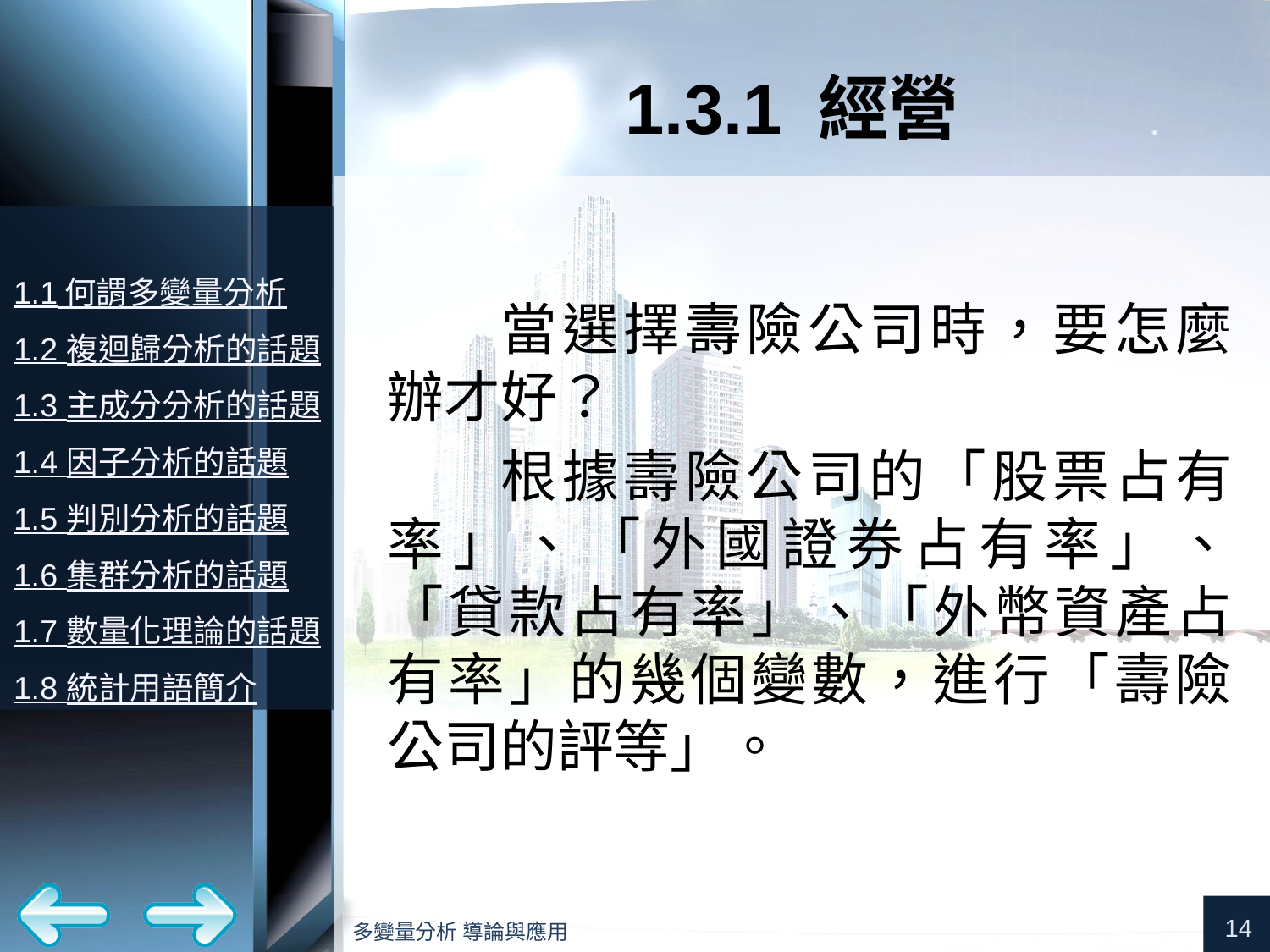

# 1.3.1 經營
當選擇壽險公司時，要怎麼辦才好？
根據壽險公司的「股票占有率」、「外國證券占有率」、「貸款占有率」、「外幣資產占有率」的幾個變數，進行「壽險公司的評等」。
14
多變量分析 導論與應用